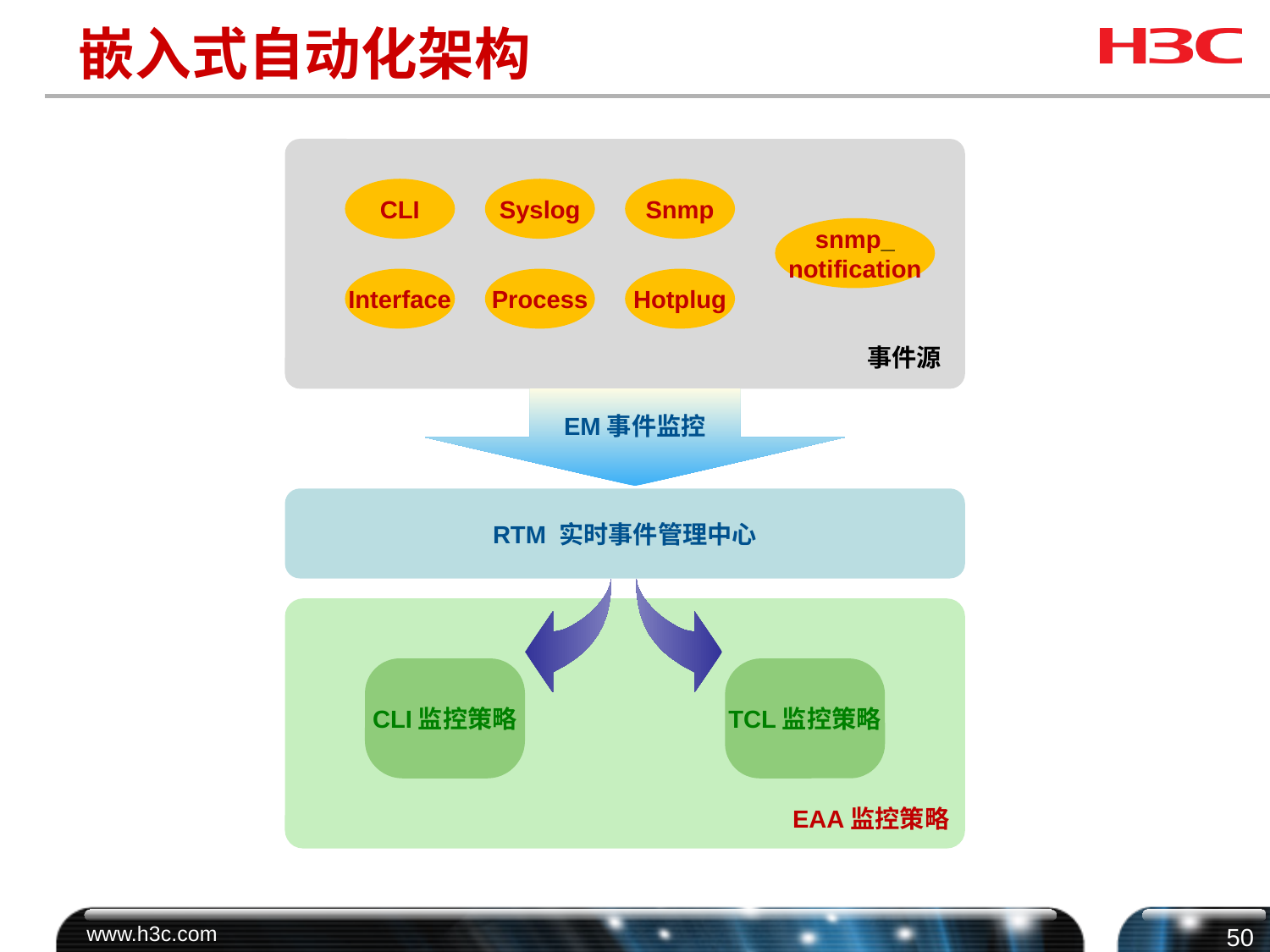

# 嵌入式自动化架构

CLI
Syslog
Snmp
snmp_
notification
Interface
Process
Hotplug
事件源
EM事件监控
RTM 实时事件管理中心

CLI监控策略
TCL监控策略
EAA监控策略